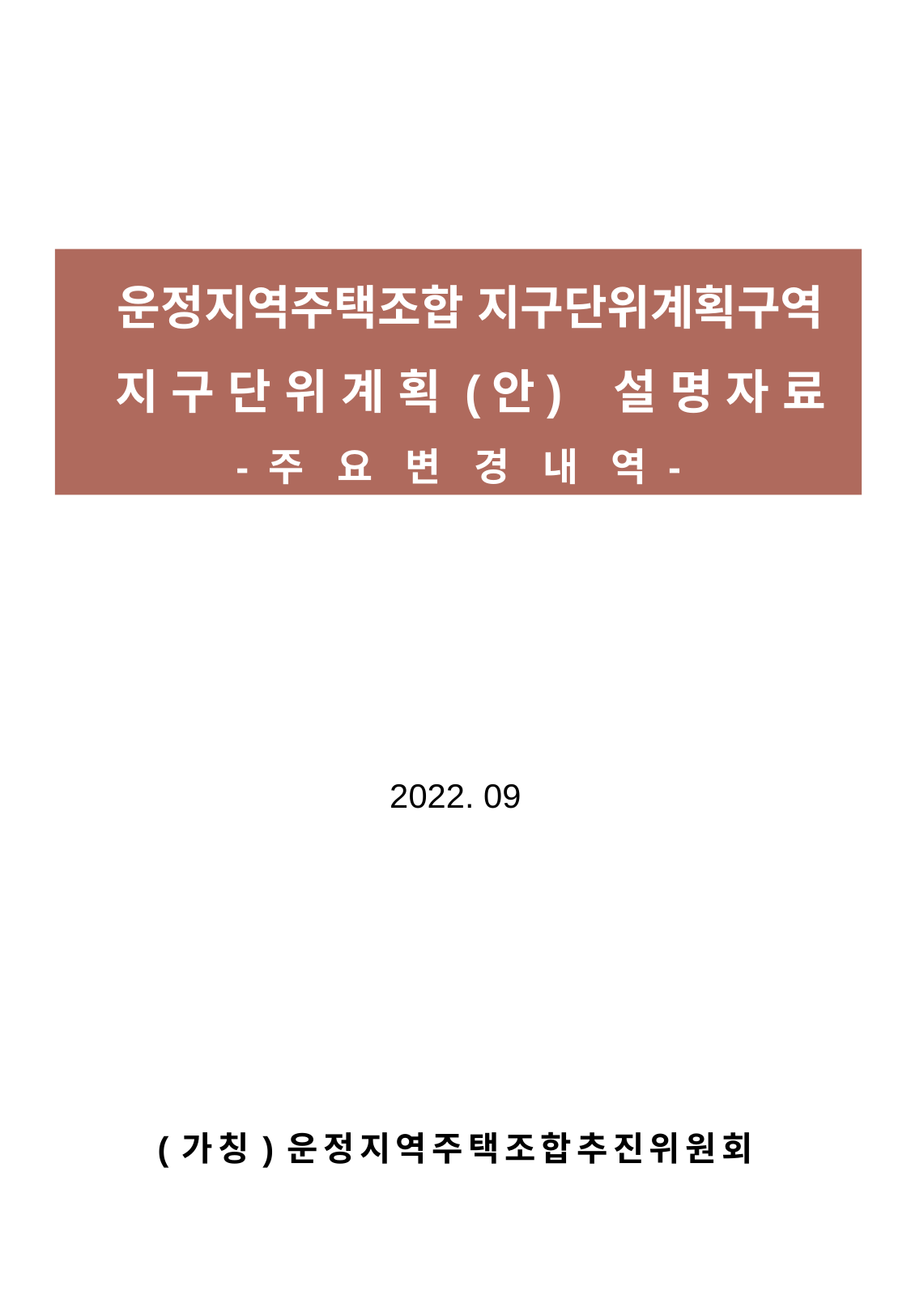

운정지역주택조합 지구단위계획구역
 지 구 단 위 계 획 (안)   설 명 자 료
- 주   요   변   경   내   역 -
2022. 09
(가칭)운정지역주택조합추진위원회